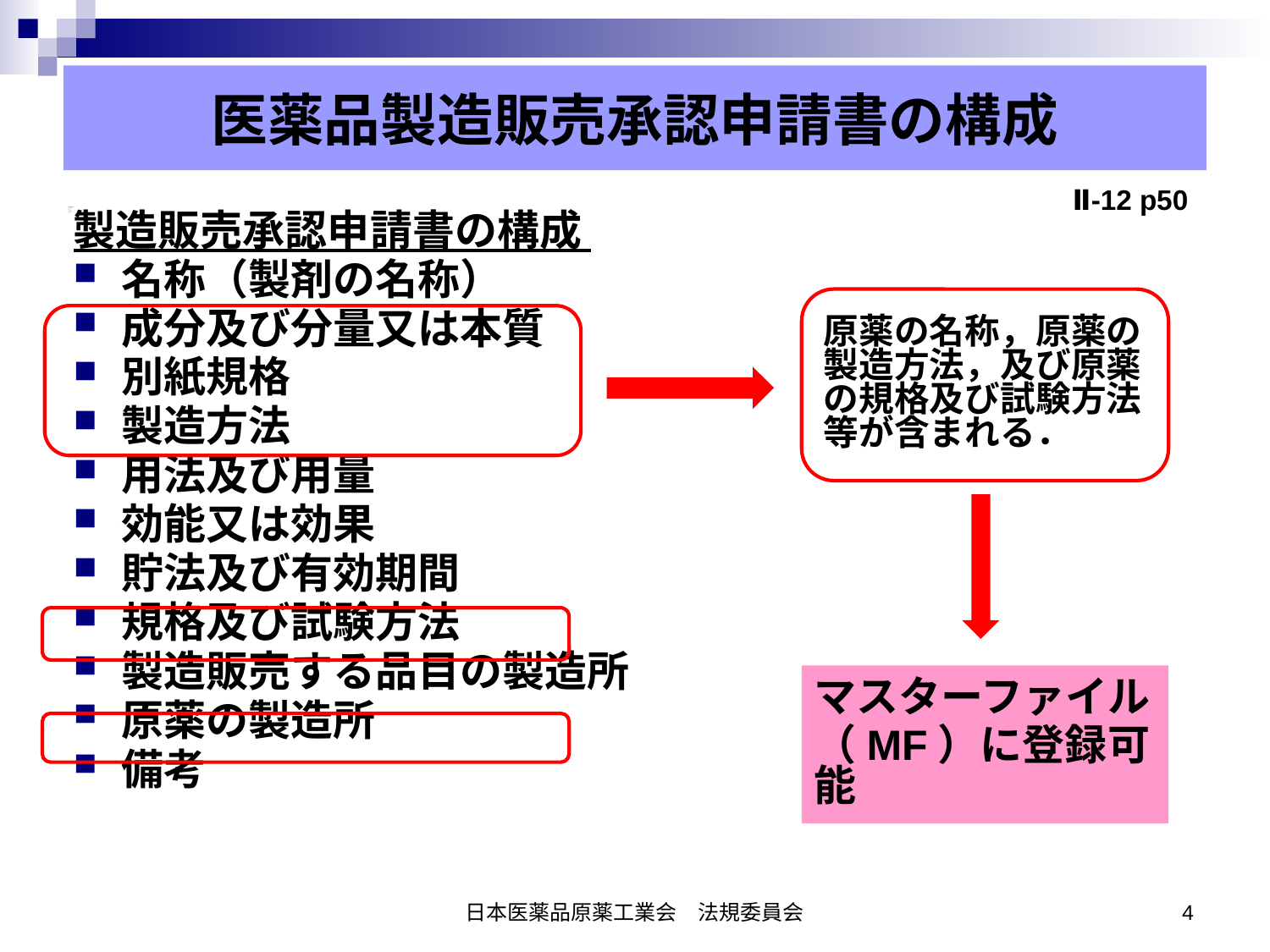

医薬品製造販売承認申請書の構成
Ⅱ-12 p50
製造販売承認申請書の構成
名称（製剤の名称）
成分及び分量又は本質
別紙規格
製造方法
用法及び用量
効能又は効果
貯法及び有効期間
規格及び試験方法
製造販売する品目の製造所
原薬の製造所
備考
原薬の名称，原薬の製造方法，及び原薬の規格及び試験方法等が含まれる．

マスターファイル
（MF）に登録可能

日本医薬品原薬工業会　法規委員会
4